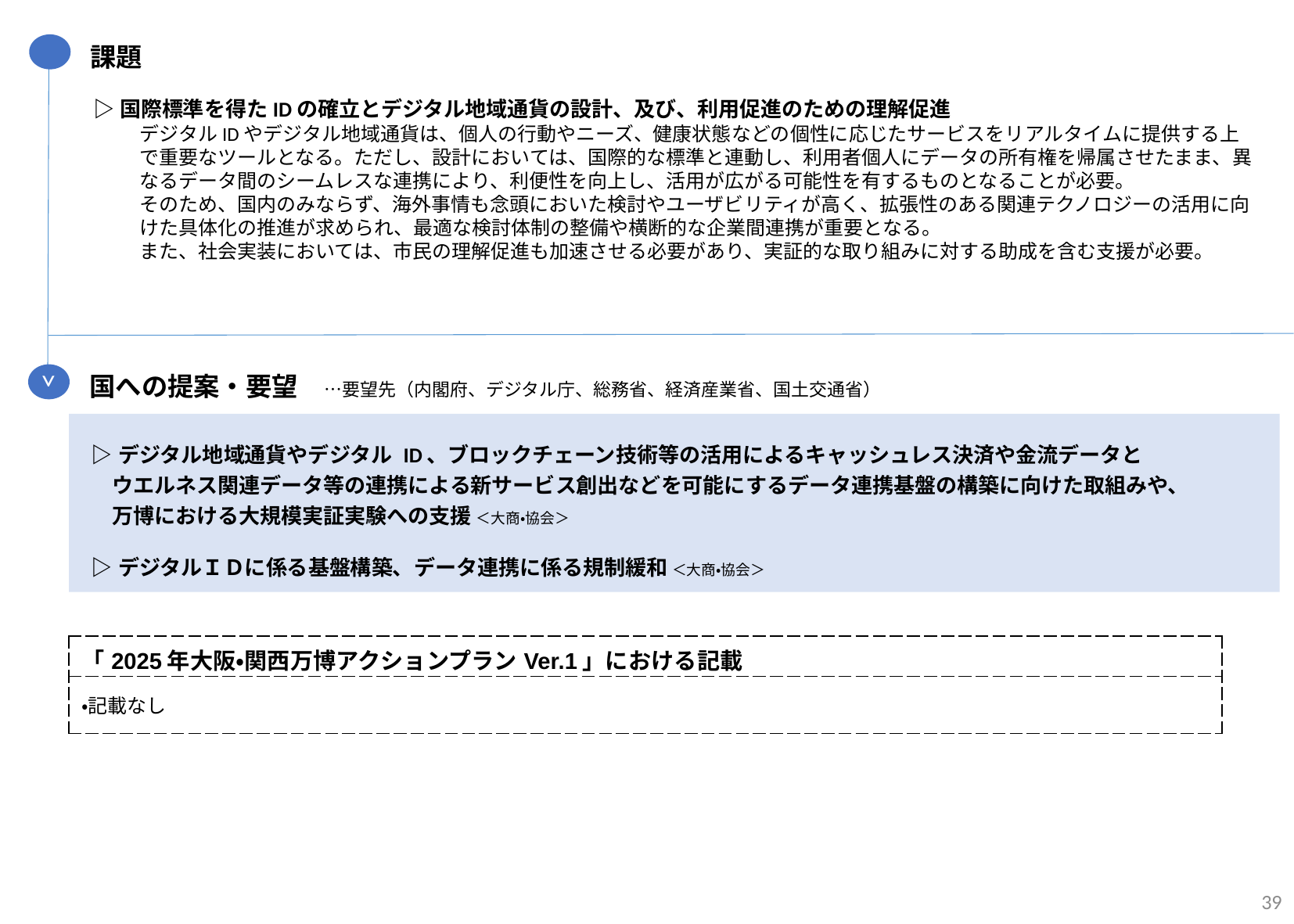

課題
▷国際標準を得たIDの確立とデジタル地域通貨の設計、及び、利用促進のための理解促進
デジタルIDやデジタル地域通貨は、個人の行動やニーズ、健康状態などの個性に応じたサービスをリアルタイムに提供する上で重要なツールとなる。ただし、設計においては、国際的な標準と連動し、利用者個人にデータの所有権を帰属させたまま、異なるデータ間のシームレスな連携により、利便性を向上し、活用が広がる可能性を有するものとなることが必要。
そのため、国内のみならず、海外事情も念頭においた検討やユーザビリティが高く、拡張性のある関連テクノロジーの活用に向けた具体化の推進が求められ、最適な検討体制の整備や横断的な企業間連携が重要となる。
また、社会実装においては、市民の理解促進も加速させる必要があり、実証的な取り組みに対する助成を含む支援が必要。
>

国への提案・要望　…要望先（内閣府、デジタル庁、総務省、経済産業省、国土交通省）

| ▷デジタル地域通貨やデジタル ID、ブロックチェーン技術等の活用によるキャッシュレス決済や金流データと 　ウエルネス関連データ等の連携による新サービス創出などを可能にするデータ連携基盤の構築に向けた取組みや、 　万博における大規模実証実験への支援 ＜大商・協会＞ ▷デジタルＩＤに係る基盤構築、データ連携に係る規制緩和 ＜大商・協会＞ |
| --- |
| 「2025年大阪・関西万博アクションプランVer.1」における記載 |
| --- |
| ・記載なし |

39